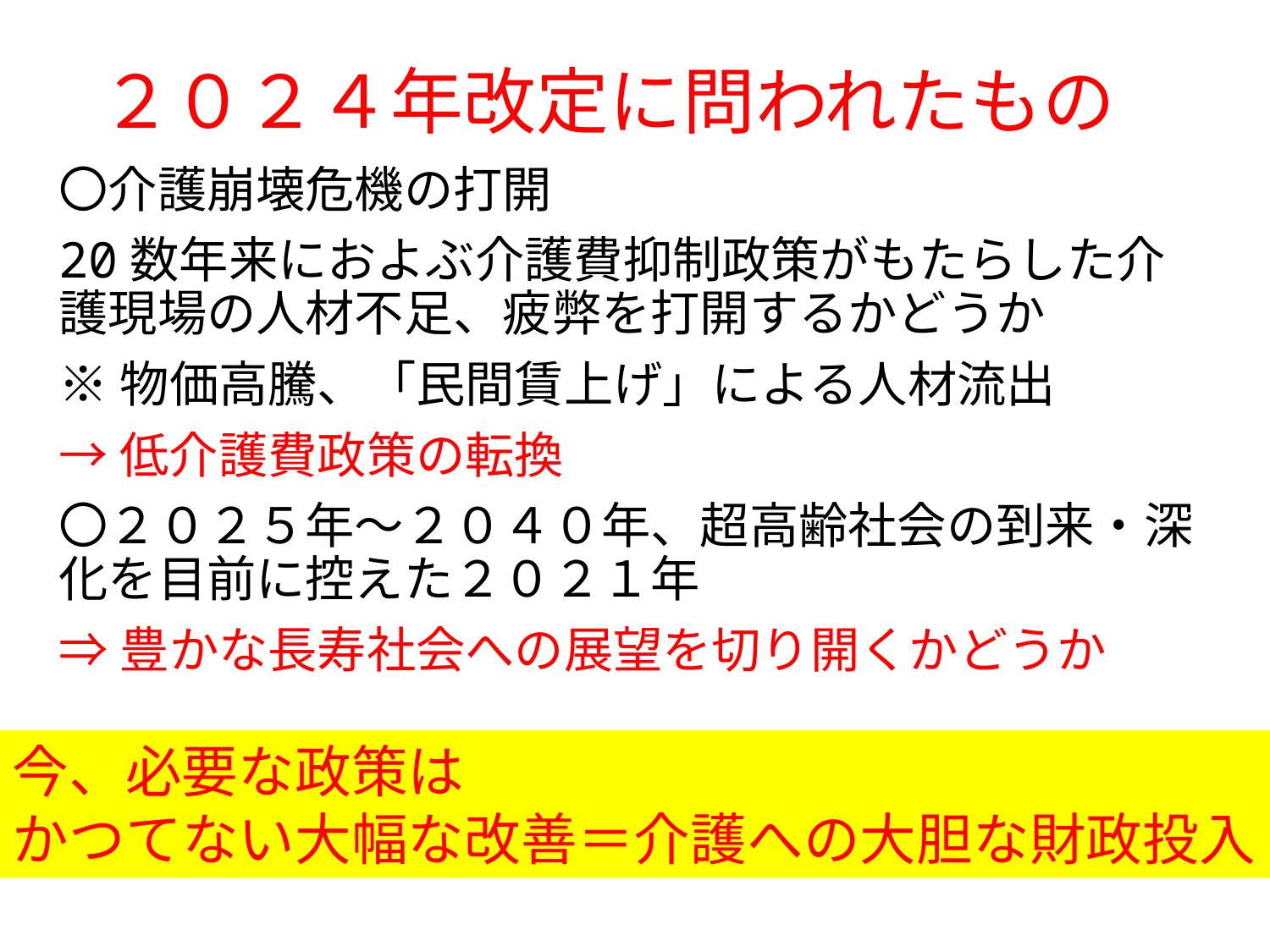

# ２０２４年改定に問われたもの
〇介護崩壊危機の打開
20数年来におよぶ介護費抑制政策がもたらした介護現場の人材不足、疲弊を打開するかどうか
※物価高騰、「民間賃上げ」による人材流出
→低介護費政策の転換
〇２０２５年～２０４０年、超高齢社会の到来・深化を目前に控えた２０２１年
⇒豊かな長寿社会への展望を切り開くかどうか

今、必要な政策は
かつてない大幅な改善＝介護への大胆な財政投入